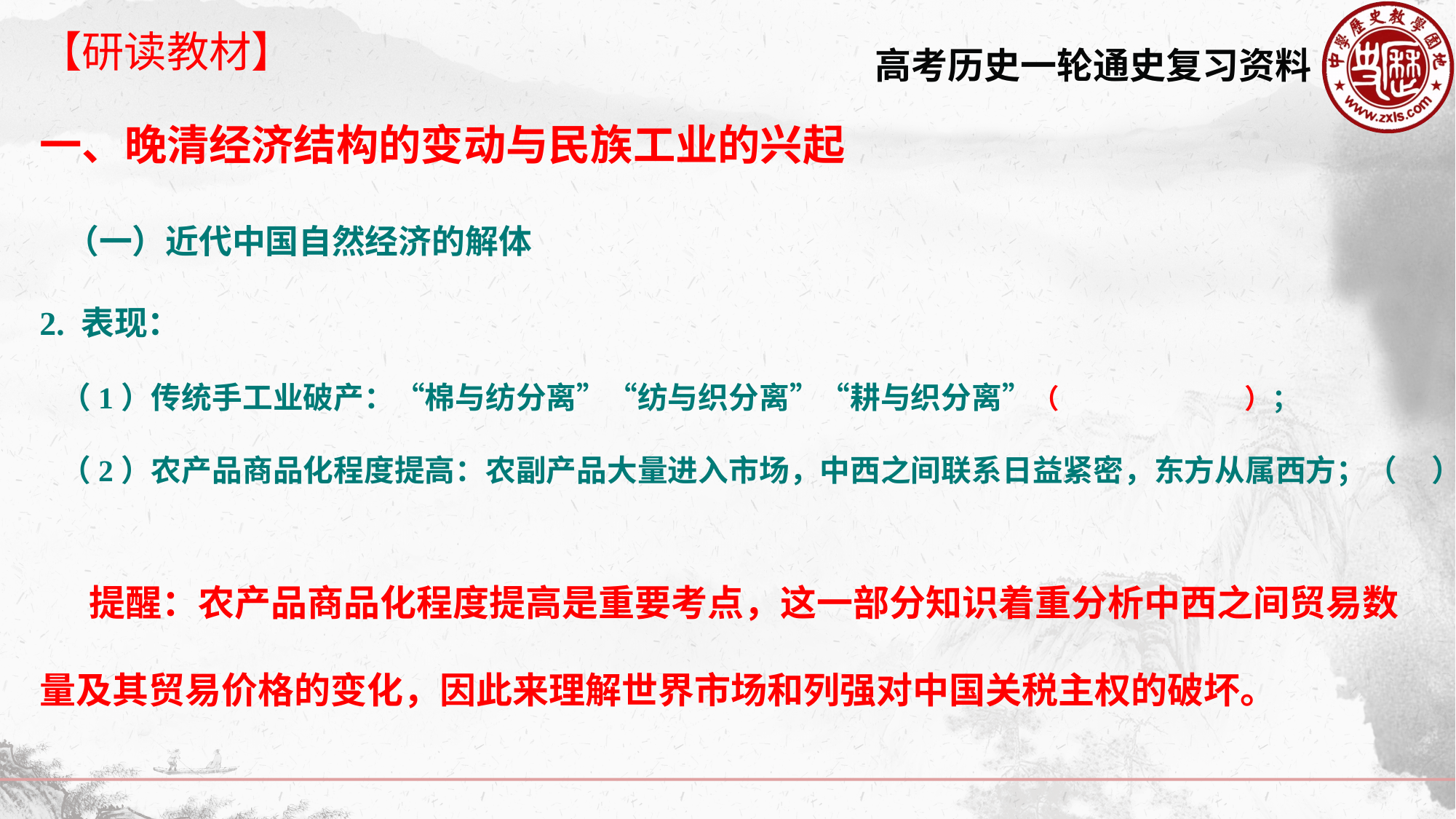

【研读教材】
一、晚清经济结构的变动与民族工业的兴起
（一）近代中国自然经济的解体
2. 表现：
  （1）传统手工业破产：“棉与纺分离”“纺与织分离”“耕与织分离”（                              ）；
  （2）农产品商品化程度提高：农副产品大量进入市场，中西之间联系日益紧密，东方从属西方；（     ）

        提醒：农产品商品化程度提高是重要考点，这一部分知识着重分析中西之间贸易数量及其贸易价格的变化，因此来理解世界市场和列强对中国关税主权的破坏。